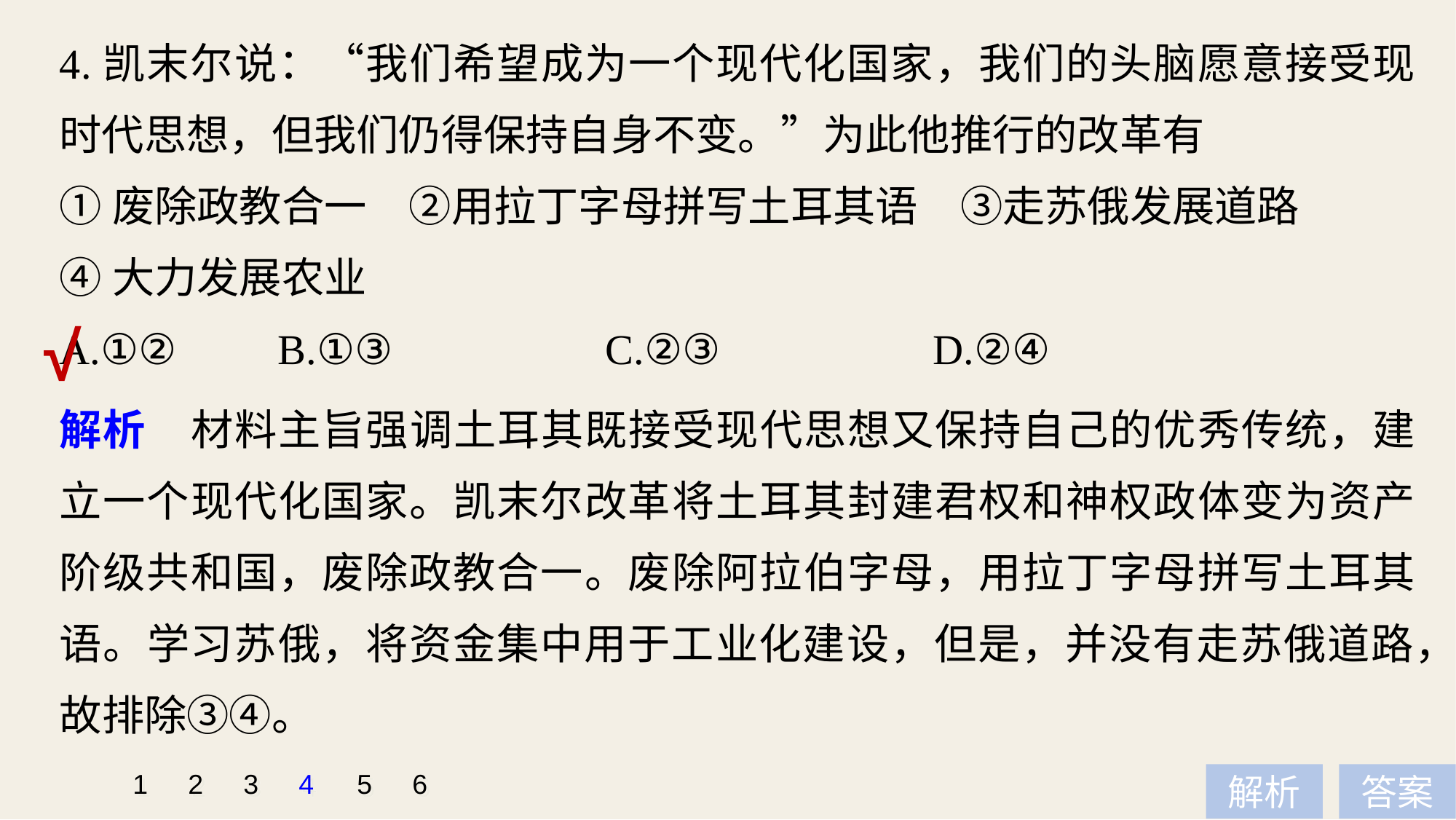

4.凯末尔说：“我们希望成为一个现代化国家，我们的头脑愿意接受现时代思想，但我们仍得保持自身不变。”为此他推行的改革有
①废除政教合一　②用拉丁字母拼写土耳其语　③走苏俄发展道路
④大力发展农业
A.①②  	B.①③  		C.②③  		D.②④
√
解析　材料主旨强调土耳其既接受现代思想又保持自己的优秀传统，建立一个现代化国家。凯末尔改革将土耳其封建君权和神权政体变为资产阶级共和国，废除政教合一。废除阿拉伯字母，用拉丁字母拼写土耳其语。学习苏俄，将资金集中用于工业化建设，但是，并没有走苏俄道路，故排除③④。
1
2
3
4
5
6
解析
答案